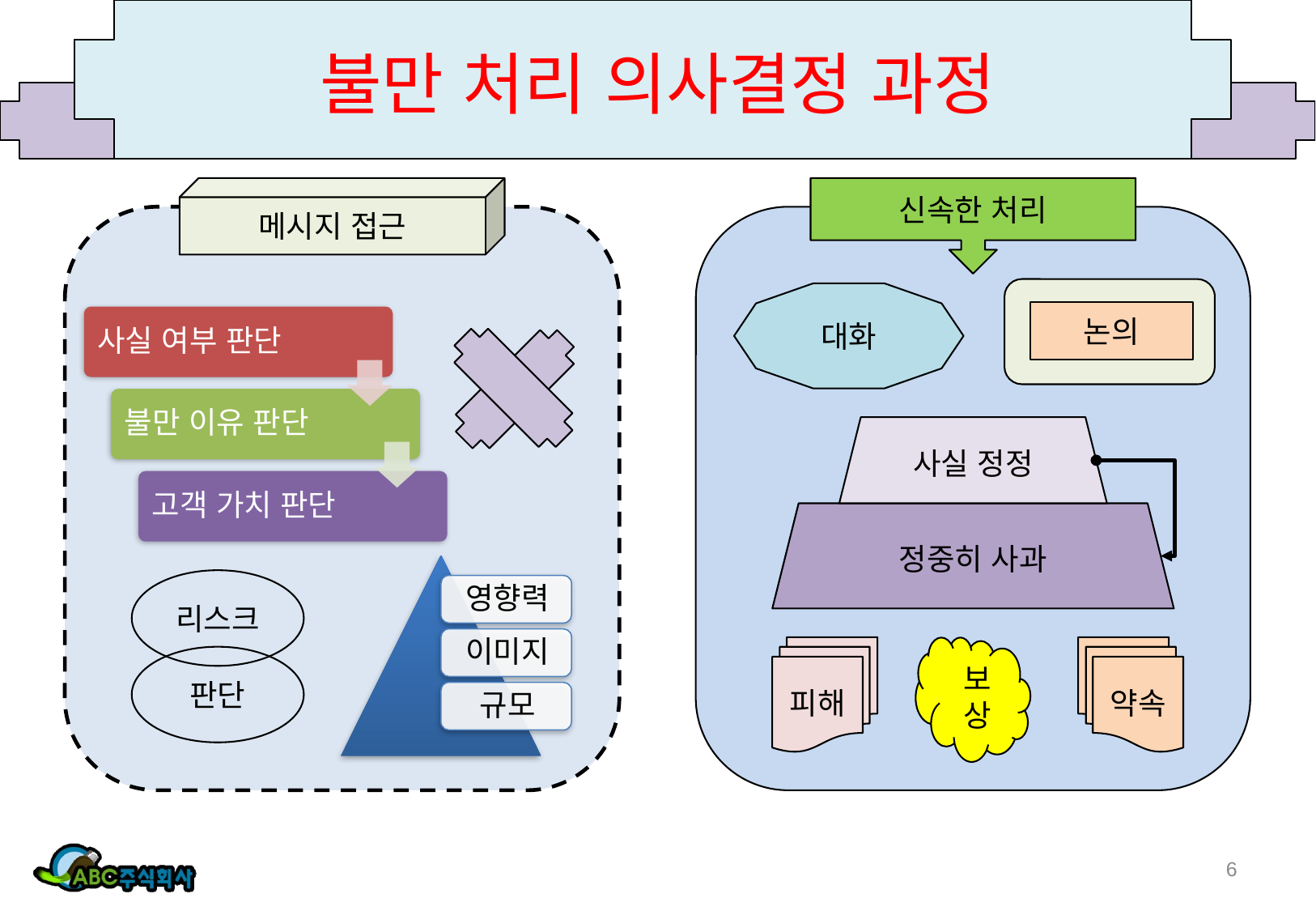

# 불만 처리 의사결정 과정
메시지 접근

사실 여부 판단
불만 이유 판단
고객 가치 판단

영향력
이미지
규모
리스크
판단
신속한 처리

대화
논의
사실 정정
정중히 사과
피해
보
상
약속
6